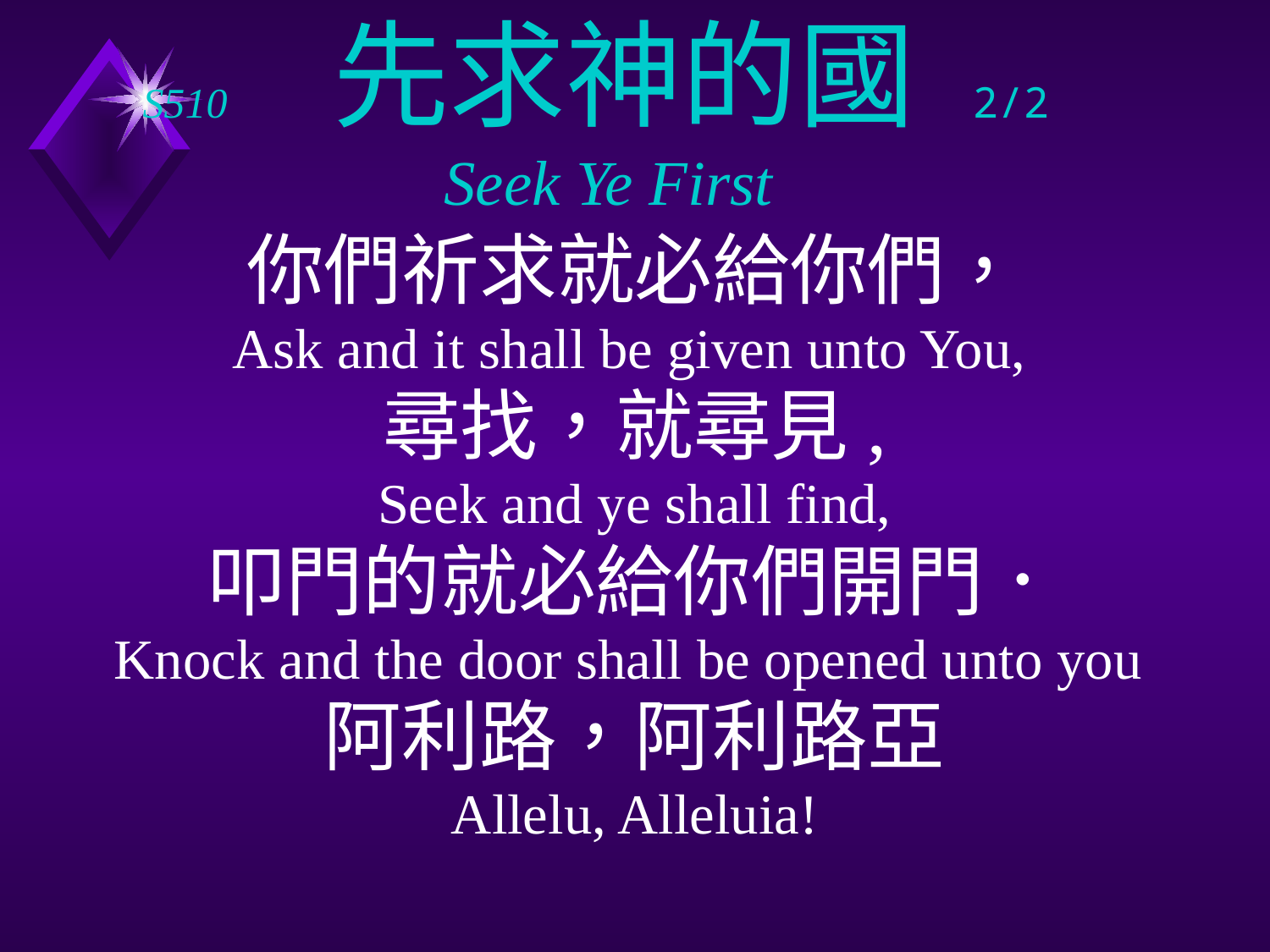

# S510         先求神的國     2/2 Seek Ye First
你們祈求就必給你們，
Ask and it shall be given unto You,
尋找，就尋見,
Seek and ye shall find,
叩門的就必給你們開門．
Knock and the door shall be opened unto you
阿利路，阿利路亞
Allelu, Alleluia!